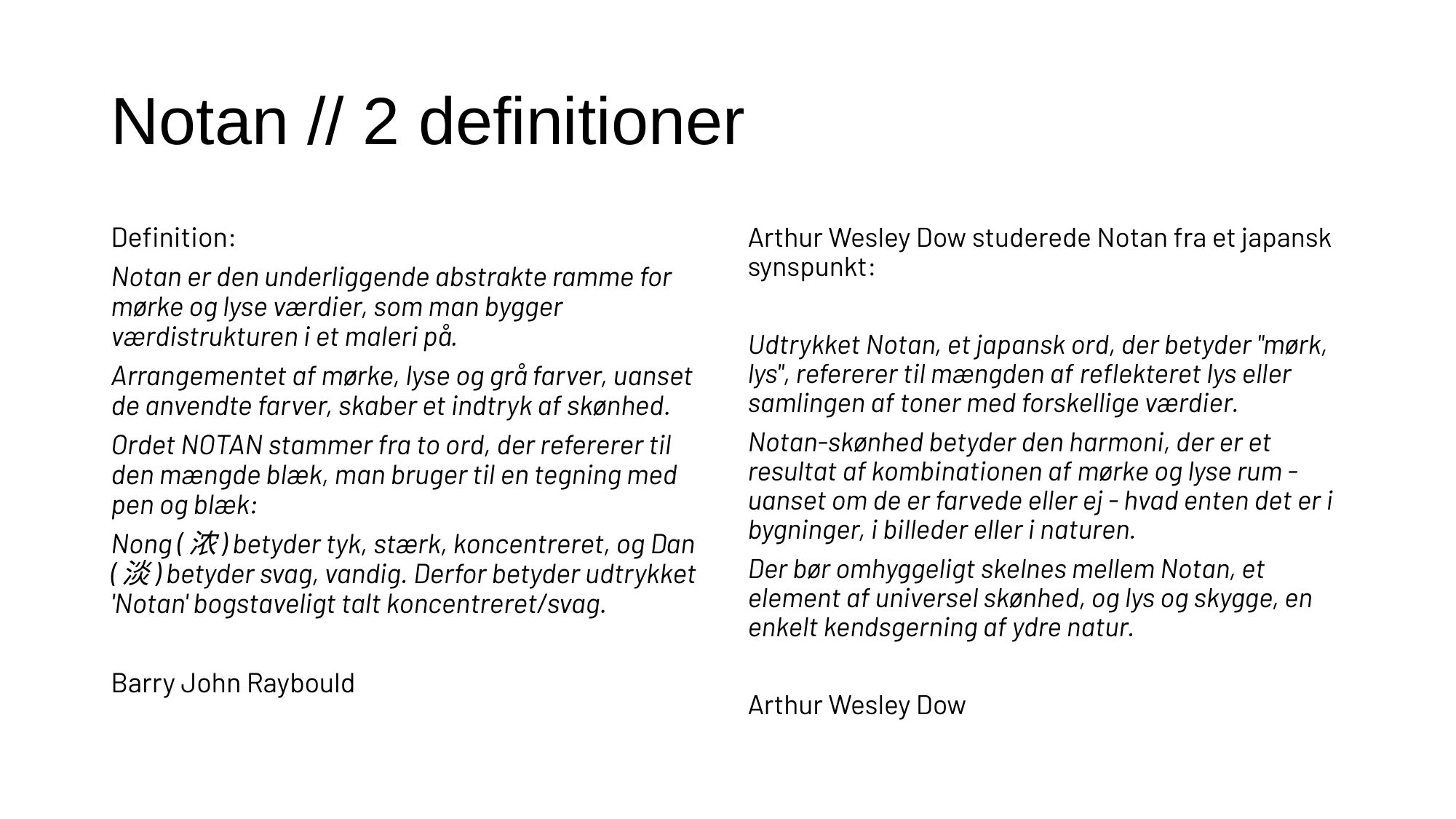

# Notan // 2 definitioner
Definition:
Notan er den underliggende abstrakte ramme for mørke og lyse værdier, som man bygger værdistrukturen i et maleri på.
Arrangementet af mørke, lyse og grå farver, uanset de anvendte farver, skaber et indtryk af skønhed.
Ordet NOTAN stammer fra to ord, der refererer til den mængde blæk, man bruger til en tegning med pen og blæk:
Nong (浓) betyder tyk, stærk, koncentreret, og Dan (淡) betyder svag, vandig. Derfor betyder udtrykket 'Notan' bogstaveligt talt koncentreret/svag.

Barry John Raybould

Arthur Wesley Dow studerede Notan fra et japansk synspunkt:

Udtrykket Notan, et japansk ord, der betyder "mørk, lys", refererer til mængden af ​​reflekteret lys eller samlingen af ​​toner med forskellige værdier.
Notan-skønhed betyder den harmoni, der er et resultat af kombinationen af ​​mørke og lyse rum - uanset om de er farvede eller ej - hvad enten det er i bygninger, i billeder eller i naturen.
Der bør omhyggeligt skelnes mellem Notan, et element af universel skønhed, og lys og skygge, en enkelt kendsgerning af ydre natur.

Arthur Wesley Dow